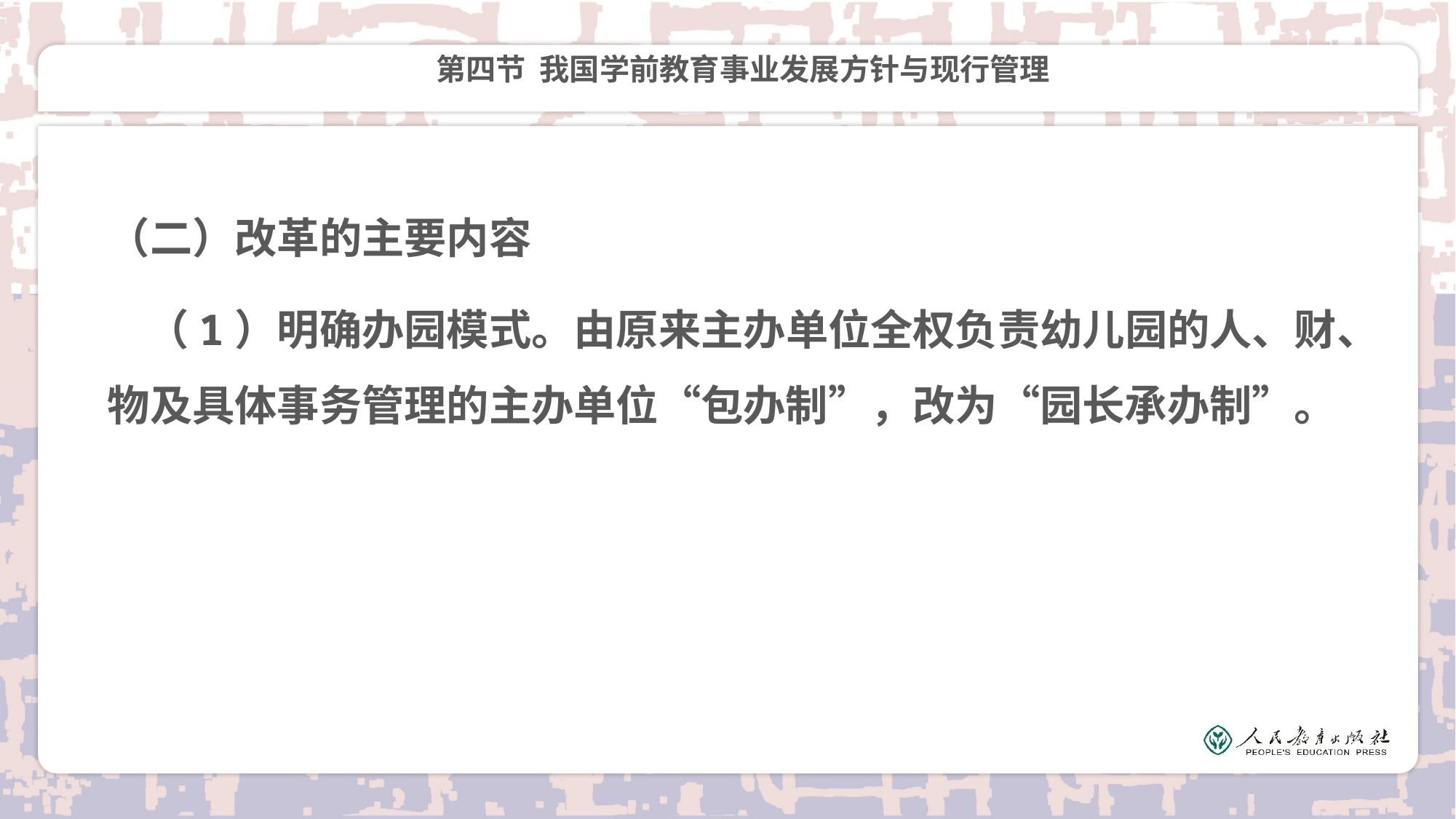

# 第四节  我国学前教育事业发展方针与现行管理
（二）改革的主要内容
   （1）明确办园模式。由原来主办单位全权负责幼儿园的人、财、物及具体事务管理的主办单位“包办制”，改为“园长承办制”。